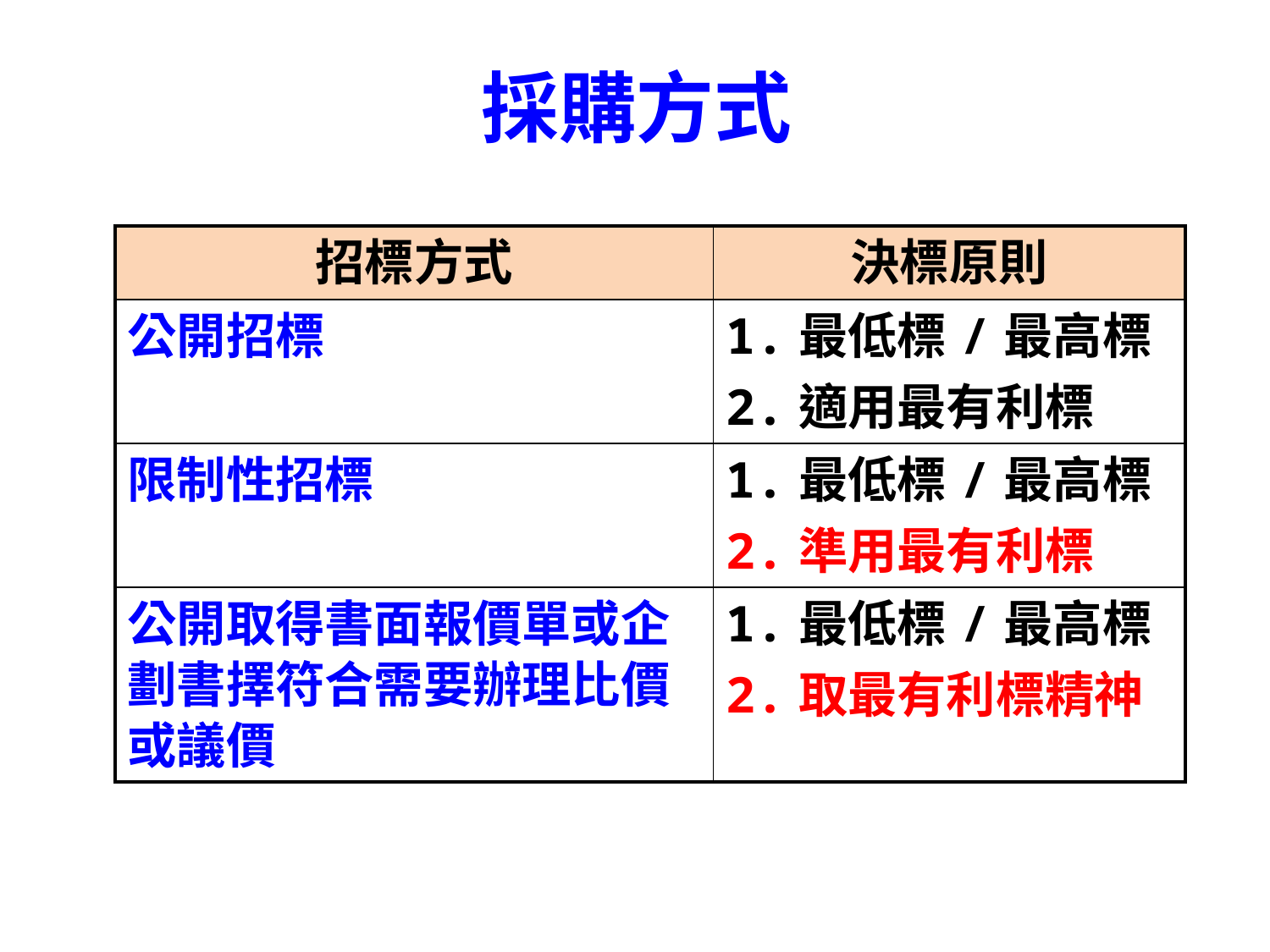

# 採購方式
| 招標方式 | 決標原則 |
| --- | --- |
| 公開招標 | 1.最低標/最高標 2.適用最有利標 |
| 限制性招標 | 1.最低標/最高標 2.準用最有利標 |
| 公開取得書面報價單或企劃書擇符合需要辦理比價或議價 | 1.最低標/最高標 2.取最有利標精神 |